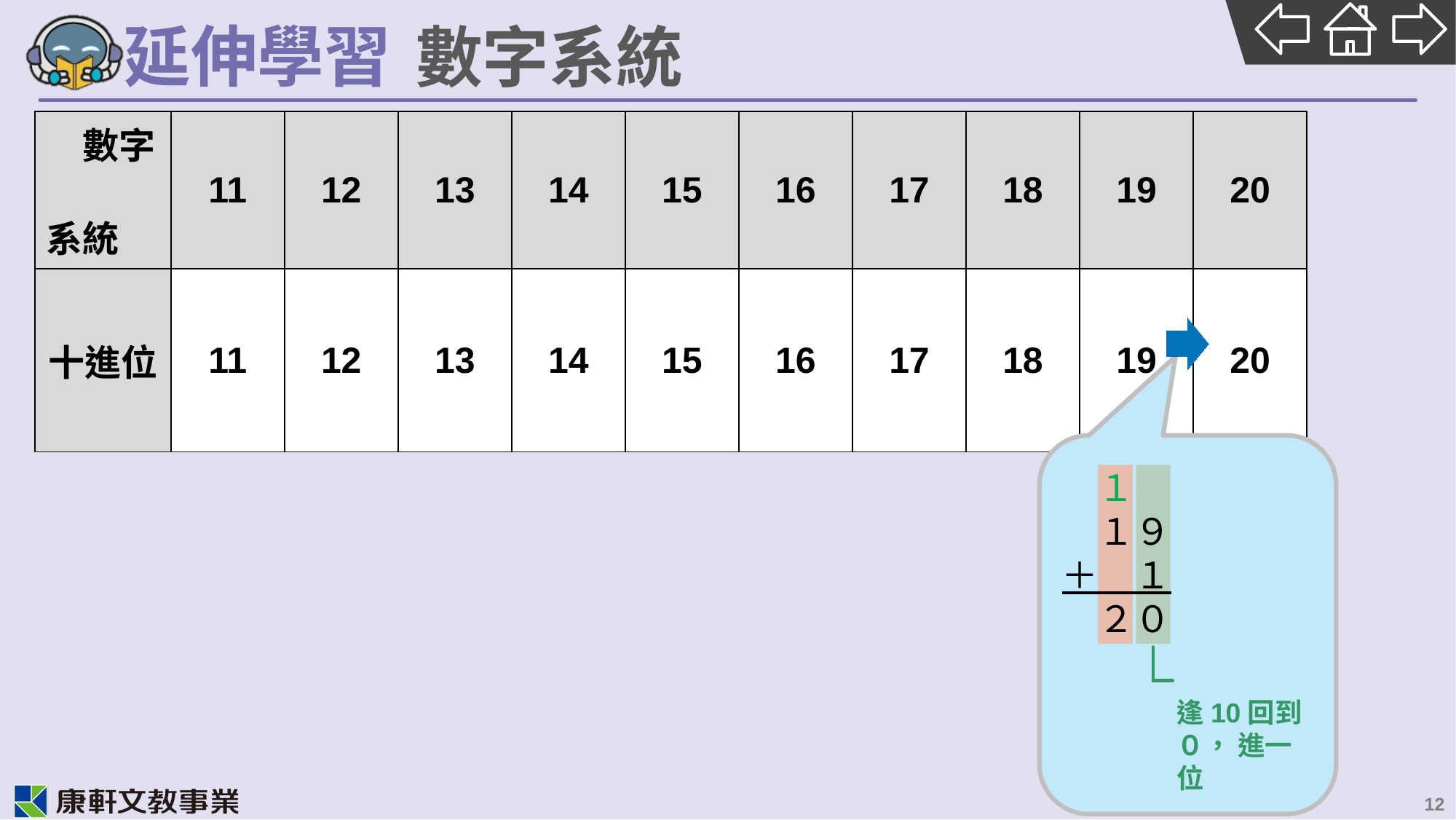

# 數字系統
| 數字 系統 | 11 | 12 | 13 | 14 | 15 | 16 | 17 | 18 | 19 | 20 |
| --- | --- | --- | --- | --- | --- | --- | --- | --- | --- | --- |
| 十進位 | 11 | 12 | 13 | 14 | 15 | 16 | 17 | 18 | 19 | 20 |

逢10回到０， 進一位
　　１
　　１９
　＋　１
　　２０

12